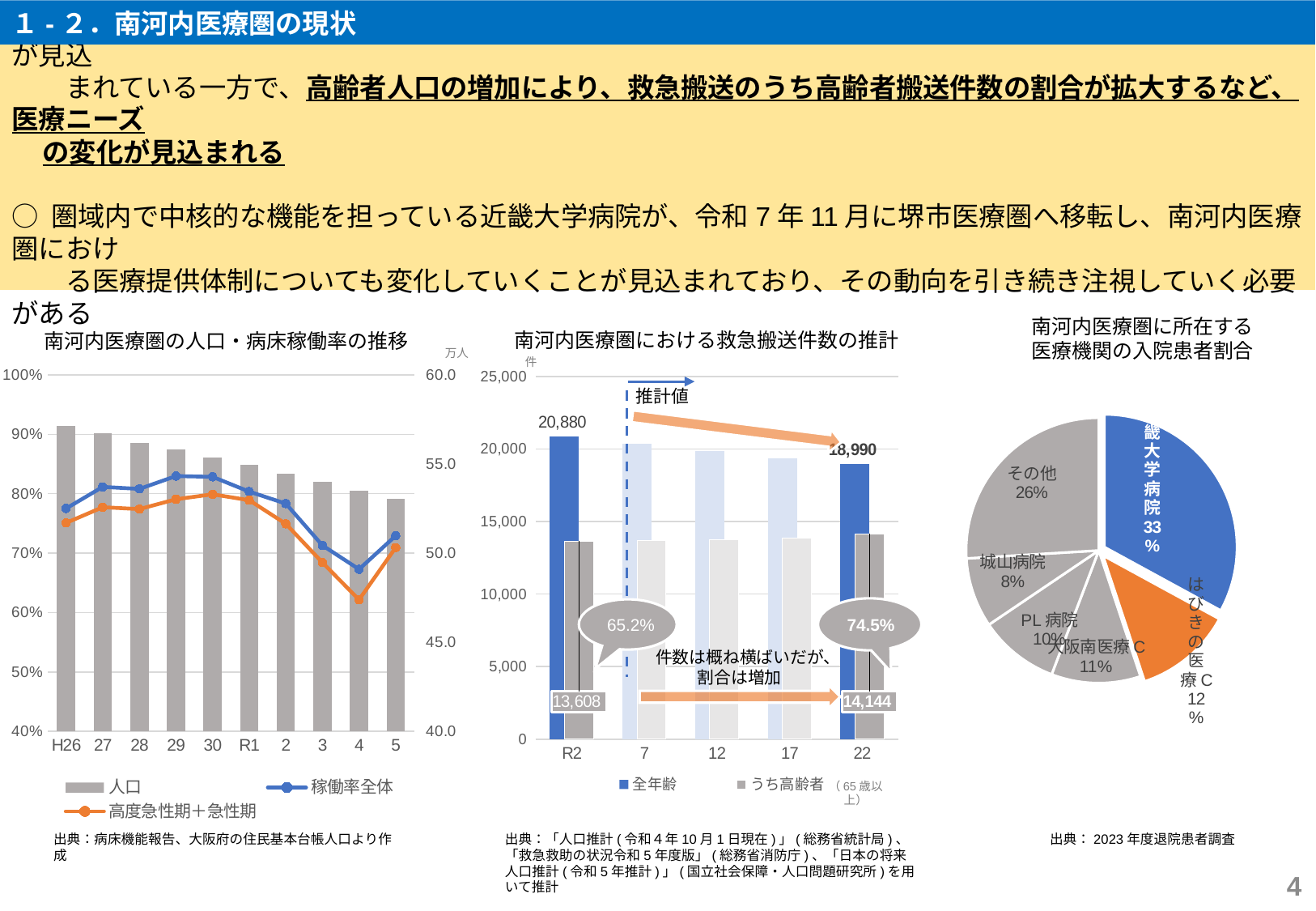

１-２．南河内医療圏の現状
○ 圏域内の総人口の減少等に伴い、医療圏全体で病床稼働率は低下傾向にあり、救急搬送件数全体は減少が見込
　　まれている一方で、高齢者人口の増加により、救急搬送のうち高齢者搬送件数の割合が拡大するなど、医療ニーズ
    の変化が見込まれる

○ 圏域内で中核的な機能を担っている近畿大学病院が、令和7年11月に堺市医療圏へ移転し、南河内医療圏におけ
　　る医療提供体制についても変化していくことが見込まれており、その動向を引き続き注視していく必要がある
南河内医療圏に所在する
医療機関の入院患者割合
南河内医療圏における救急搬送件数の推計
南河内医療圏の人口・病床稼働率の推移
万人

### Chart

| Category |  |
|---|---|
| 近畿大学病院 | 21084.0 |
| はびきの医療C | 7654.0 |
| 大阪南医療C | 6960.0 |
| PL病院 | 6247.0 |
| 城山病院 | 5437.0 |
| その他 | 16614.0 |
件

### Chart

| Category | 全年齢 | うち高齢者 |
|---|---|---|
| R2 | 20880.0 | 13608.0 |
| 7 | 20377.0 | 13668.0 |
| 12 | 19839.0 | 13728.0 |
| 17 | 19376.0 | 13865.0 |
| 22 | 18990.0 | 14144.0 |

### Chart

| Category | 人口 | 稼働率全体 | 高度急性期＋急性期 |
|---|---|---|---|
推計値

74.5%

65.2%
件数は概ね横ばいだが、
割合は増加

（65歳以上）
出典：「人口推計(令和４年10月1日現在)」(総務省統計局)、「救急救助の状況令和5年度版」(総務省消防庁)、「日本の将来人口推計(令和5年推計)」(国立社会保障・人口問題研究所)を用いて推計
出典：病床機能報告、大阪府の住民基本台帳人口より作成
出典：2023年度退院患者調査
4